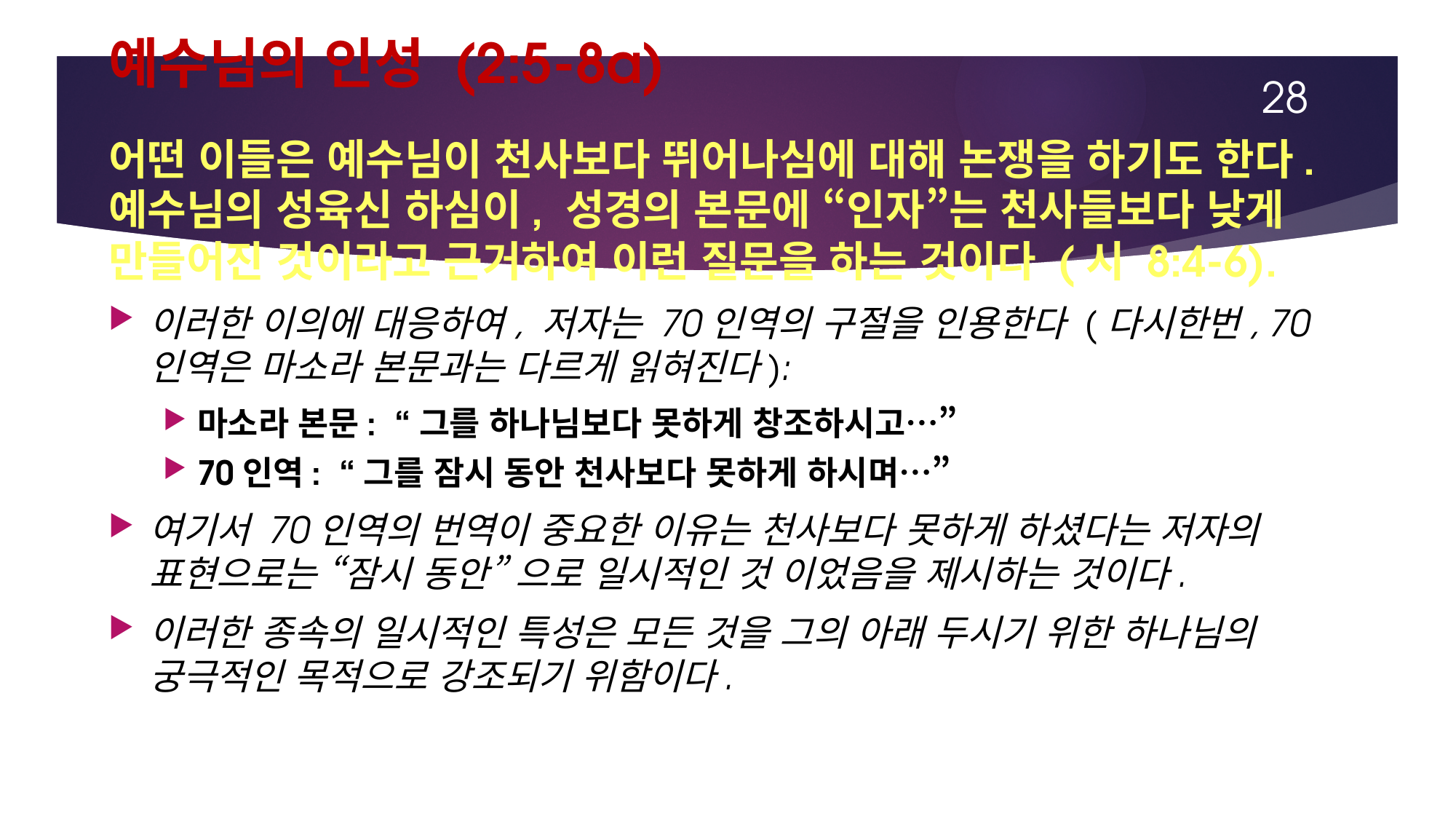

# 예수님의 인성 (2:5-8a)
28
어떤 이들은 예수님이 천사보다 뛰어나심에 대해 논쟁을 하기도 한다. 예수님의 성육신 하심이, 성경의 본문에 “인자”는 천사들보다 낮게 만들어진 것이라고 근거하여 이런 질문을 하는 것이다 (시 8:4-6).
이러한 이의에 대응하여, 저자는 70인역의 구절을 인용한다 (다시한번, 70인역은 마소라 본문과는 다르게 읽혀진다):
마소라 본문:  “그를 하나님보다 못하게 창조하시고…”
70인역:  “그를 잠시 동안 천사보다 못하게 하시며…”
여기서 70인역의 번역이 중요한 이유는 천사보다 못하게 하셨다는 저자의 표현으로는 “잠시 동안” 으로 일시적인 것 이었음을 제시하는 것이다.
이러한 종속의 일시적인 특성은 모든 것을 그의 아래 두시기 위한 하나님의 궁극적인 목적으로 강조되기 위함이다.